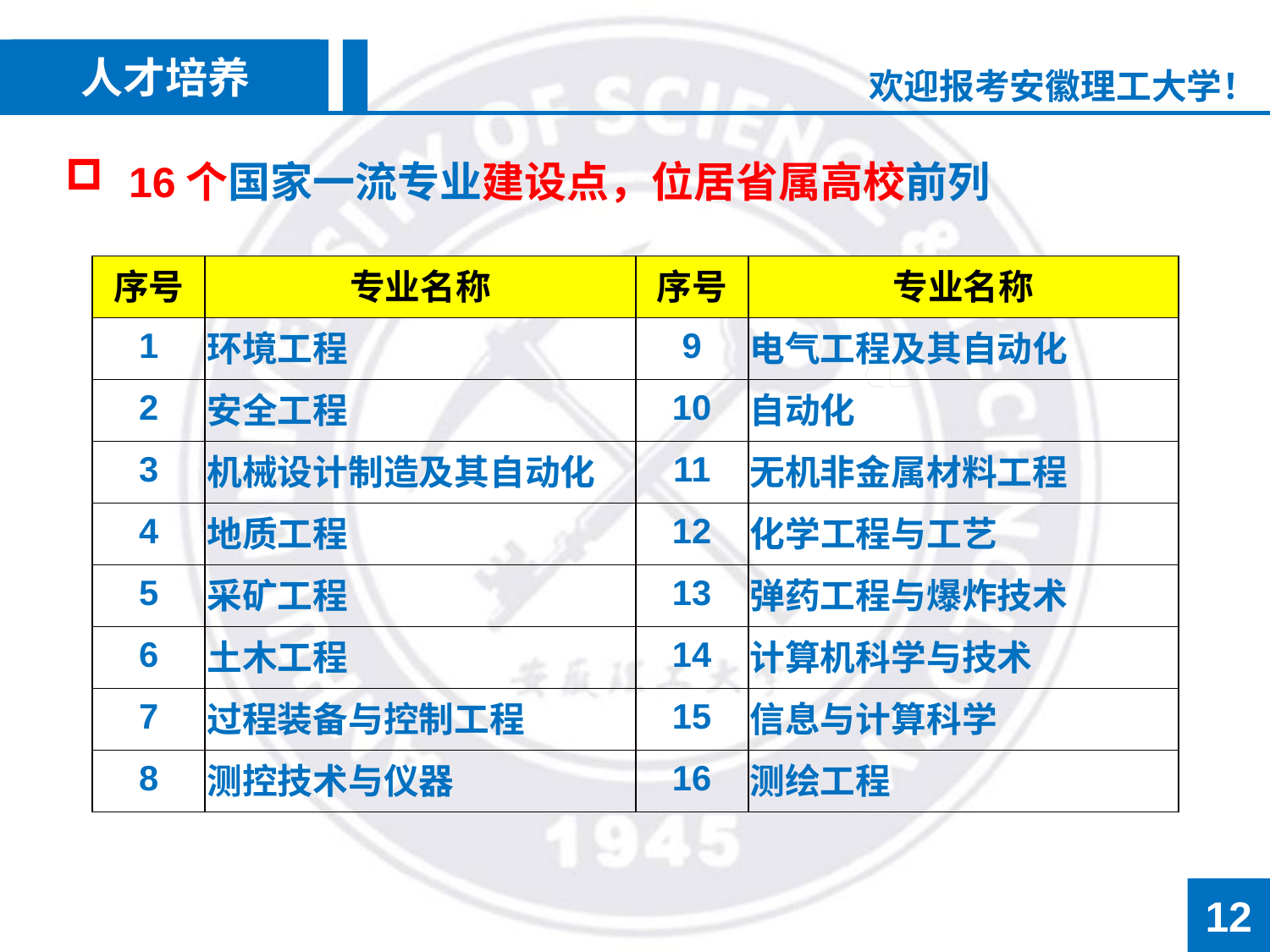

人才培养
16个国家一流专业建设点，位居省属高校前列
| 序号 | 专业名称 | 序号 | 专业名称 |
| --- | --- | --- | --- |
| 1 | 环境工程 | 9 | 电气工程及其自动化 |
| 2 | 安全工程 | 10 | 自动化 |
| 3 | 机械设计制造及其自动化 | 11 | 无机非金属材料工程 |
| 4 | 地质工程 | 12 | 化学工程与工艺 |
| 5 | 采矿工程 | 13 | 弹药工程与爆炸技术 |
| 6 | 土木工程 | 14 | 计算机科学与技术 |
| 7 | 过程装备与控制工程 | 15 | 信息与计算科学 |
| 8 | 测控技术与仪器 | 16 | 测绘工程 |

12